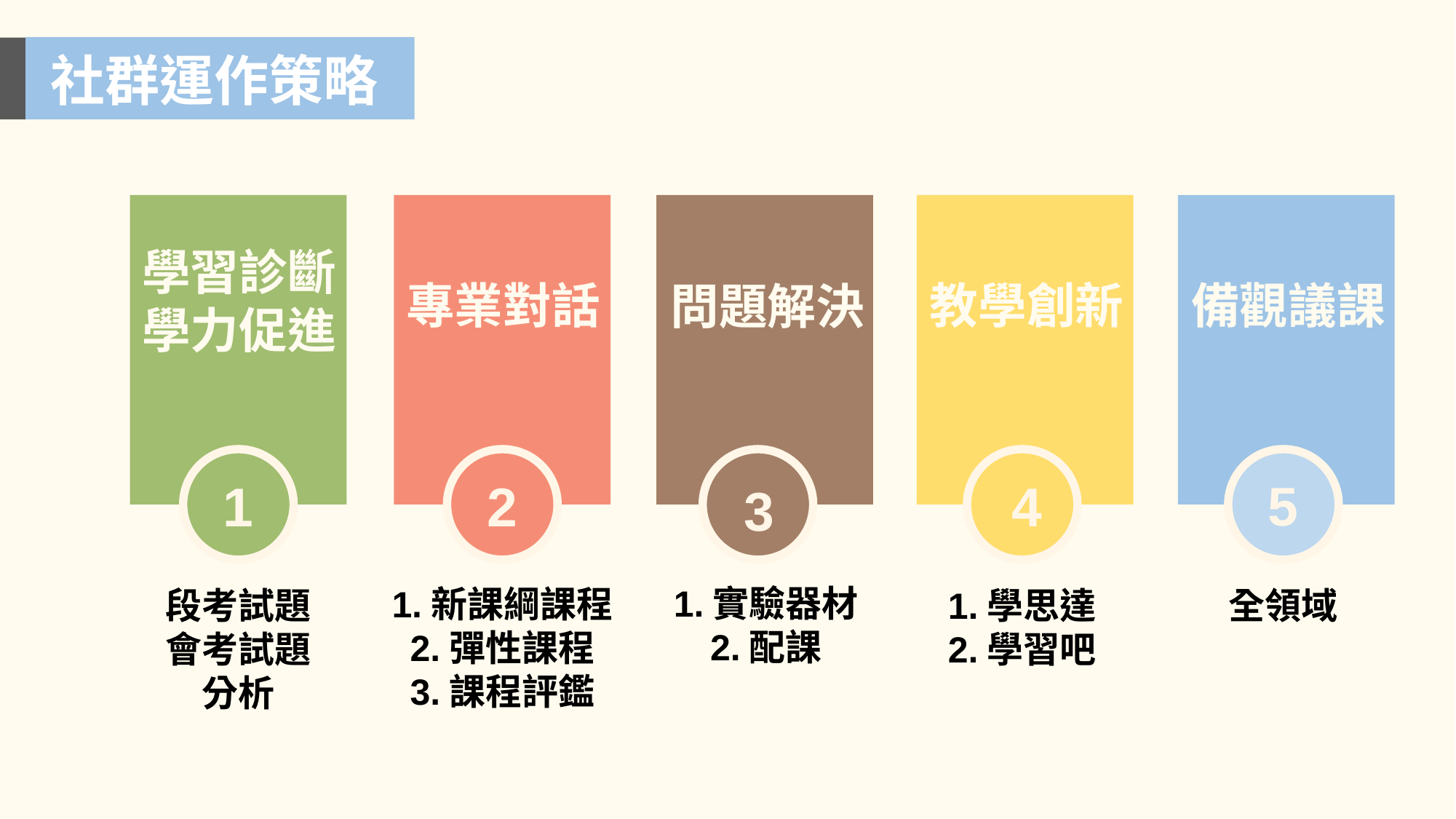

社群運作策略

學習診斷
學力促進
備觀議課
專業對話
教學創新
問題解決

5
4
1
2
3
1.實驗器材
2.配課
1.新課綱課程
2.彈性課程
3.課程評鑑
段考試題
會考試題
分析
1.學思達
2.學習吧
全領域